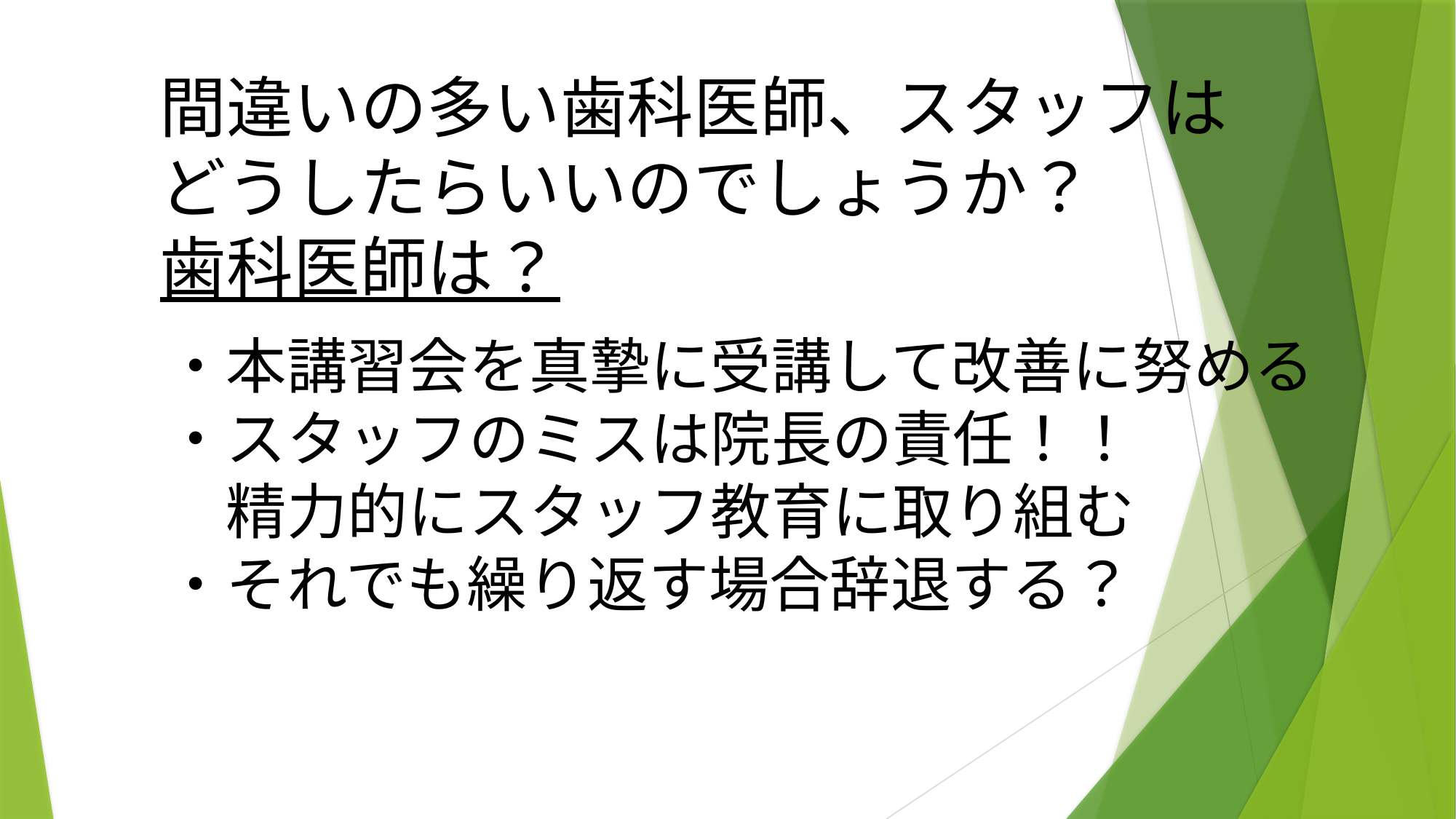

間違いの多い歯科医師、スタッフは
どうしたらいいのでしょうか？
歯科医師は？

・本講習会を真摯に受講して改善に努める
・スタッフのミスは院長の責任！！
　精力的にスタッフ教育に取り組む
・それでも繰り返す場合辞退する？